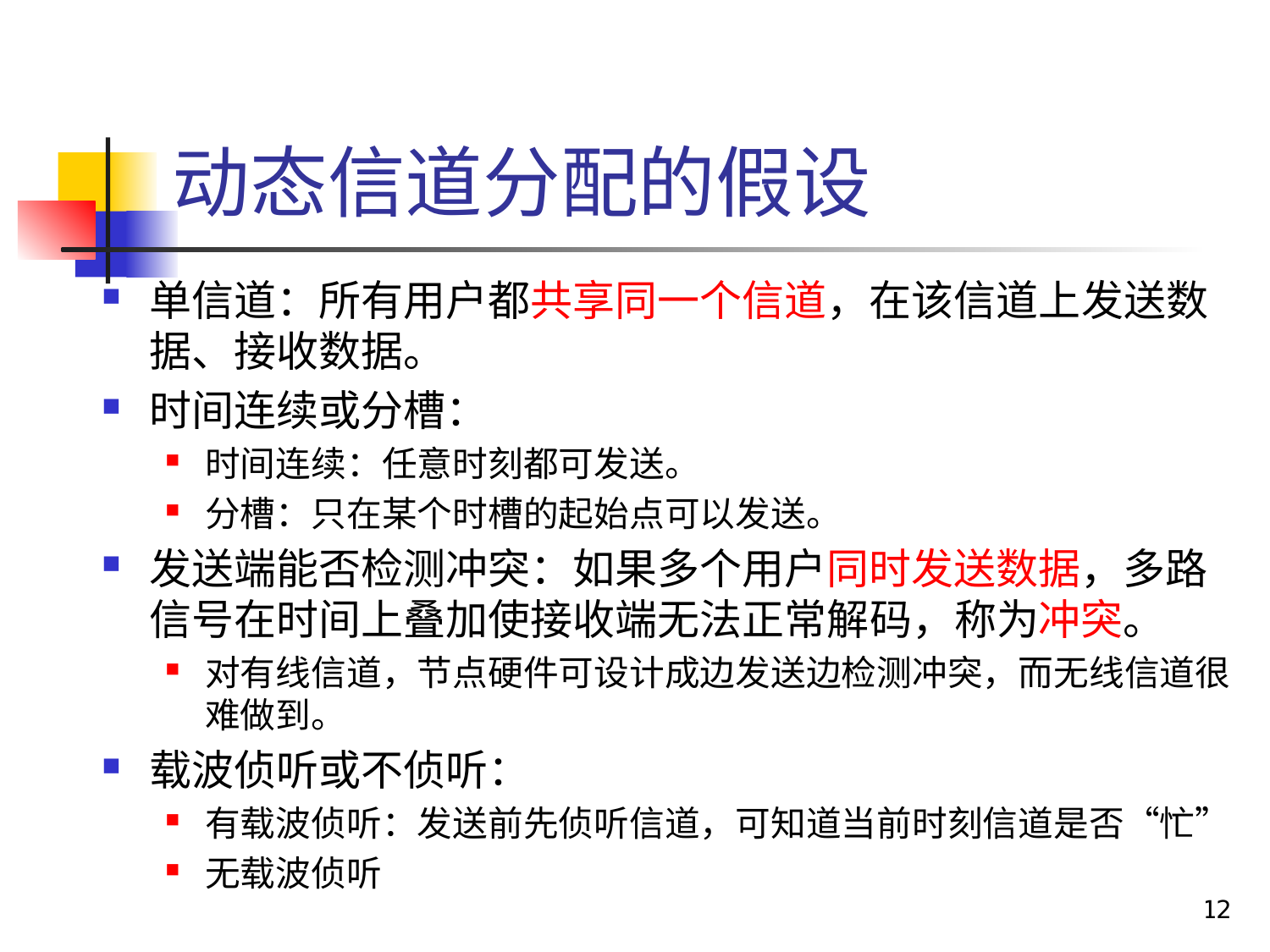

# 动态信道分配的假设
单信道：所有用户都共享同一个信道，在该信道上发送数据、接收数据。
时间连续或分槽：
时间连续：任意时刻都可发送。
分槽：只在某个时槽的起始点可以发送。
发送端能否检测冲突：如果多个用户同时发送数据，多路信号在时间上叠加使接收端无法正常解码，称为冲突。
对有线信道，节点硬件可设计成边发送边检测冲突，而无线信道很难做到。
载波侦听或不侦听：
有载波侦听：发送前先侦听信道，可知道当前时刻信道是否“忙”
无载波侦听

12